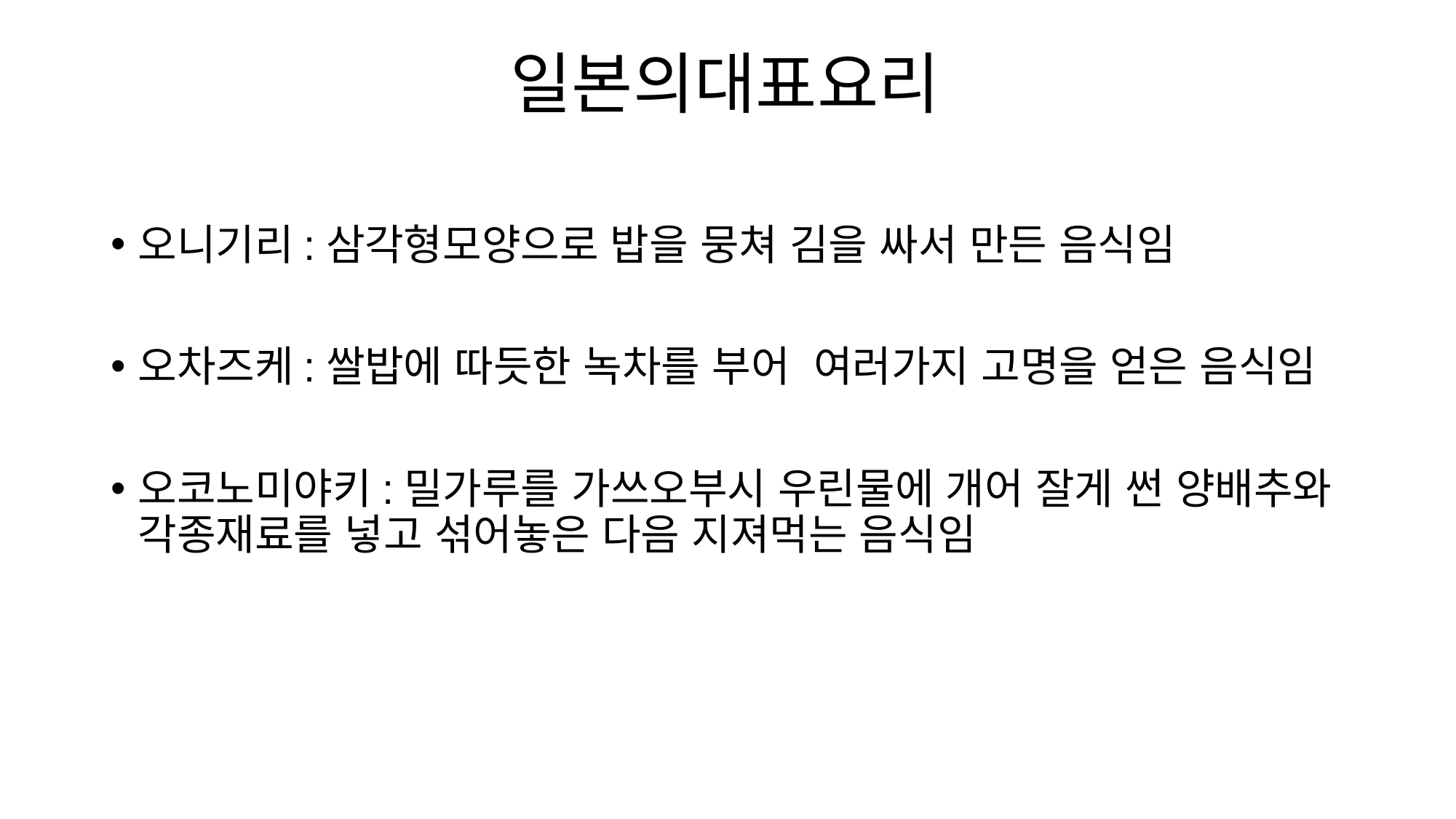

# 일본의대표요리
오니기리:삼각형모양으로 밥을 뭉쳐 김을 싸서 만든 음식임

오차즈케:쌀밥에 따듯한 녹차를 부어  여러가지 고명을 얻은 음식임

오코노미야키:밀가루를 가쓰오부시 우린물에 개어 잘게 썬 양배추와 각종재료를 넣고 섞어놓은 다음 지져먹는 음식임